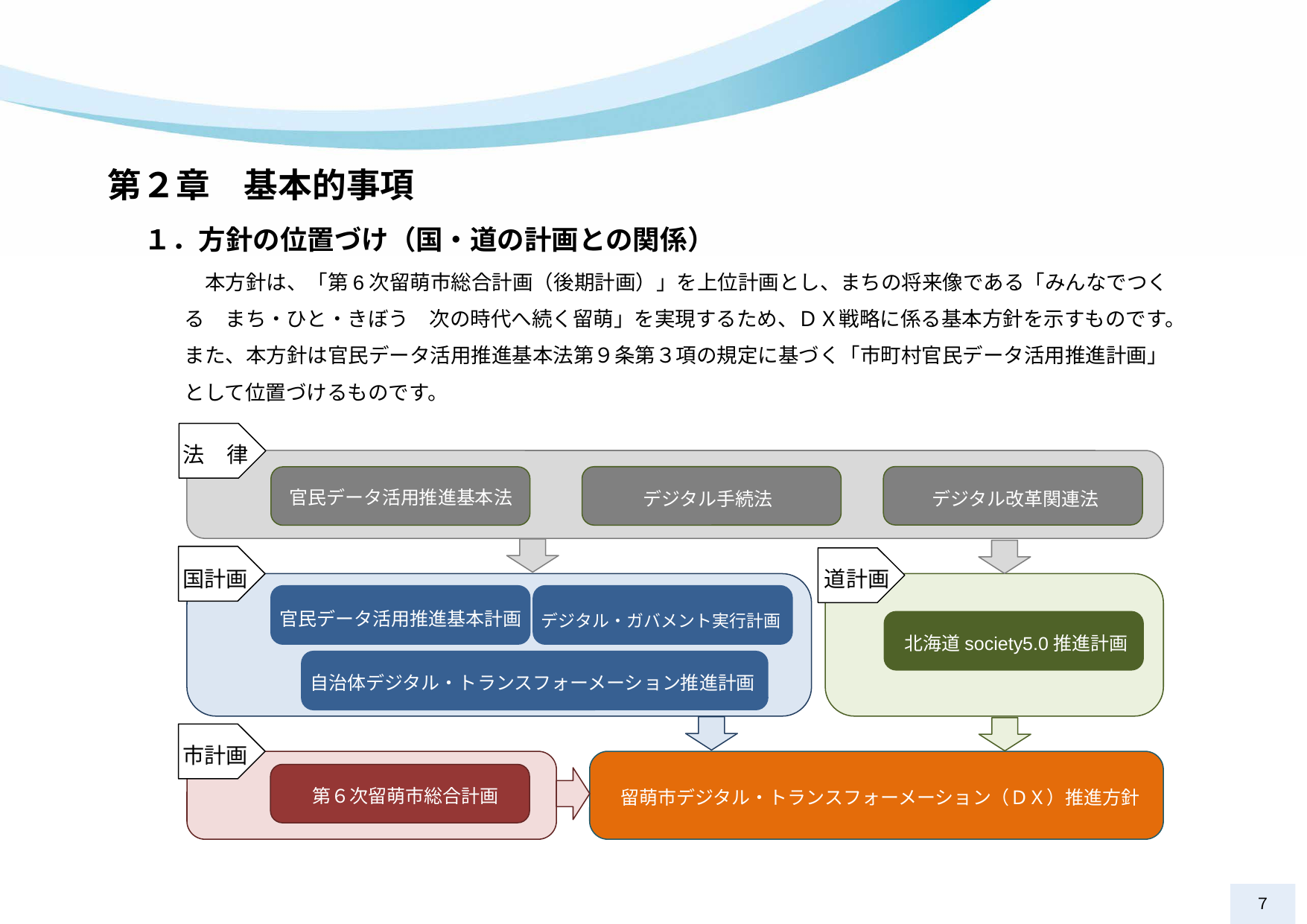

第２章　基本的事項
１．方針の位置づけ（国・道の計画との関係）
　本方針は、「第6次留萌市総合計画（後期計画）」を上位計画とし、まちの将来像である「みんなでつくる　まち・ひと・きぼう　次の時代へ続く留萌」を実現するため、ＤＸ戦略に係る基本方針を示すものです。また、本方針は官民データ活用推進基本法第９条第３項の規定に基づく「市町村官民データ活用推進計画」として位置づけるものです。
法　律

官民データ活用推進基本法
デジタル改革関連法
デジタル手続法

国計画

道計画

官民データ活用推進基本計画
デジタル・ガバメント実行計画

北海道society5.0推進計画

自治体デジタル・トランスフォーメーション推進計画

市計画

第６次留萌市総合計画
留萌市デジタル・トランスフォーメーション（ＤＸ）推進方針

７